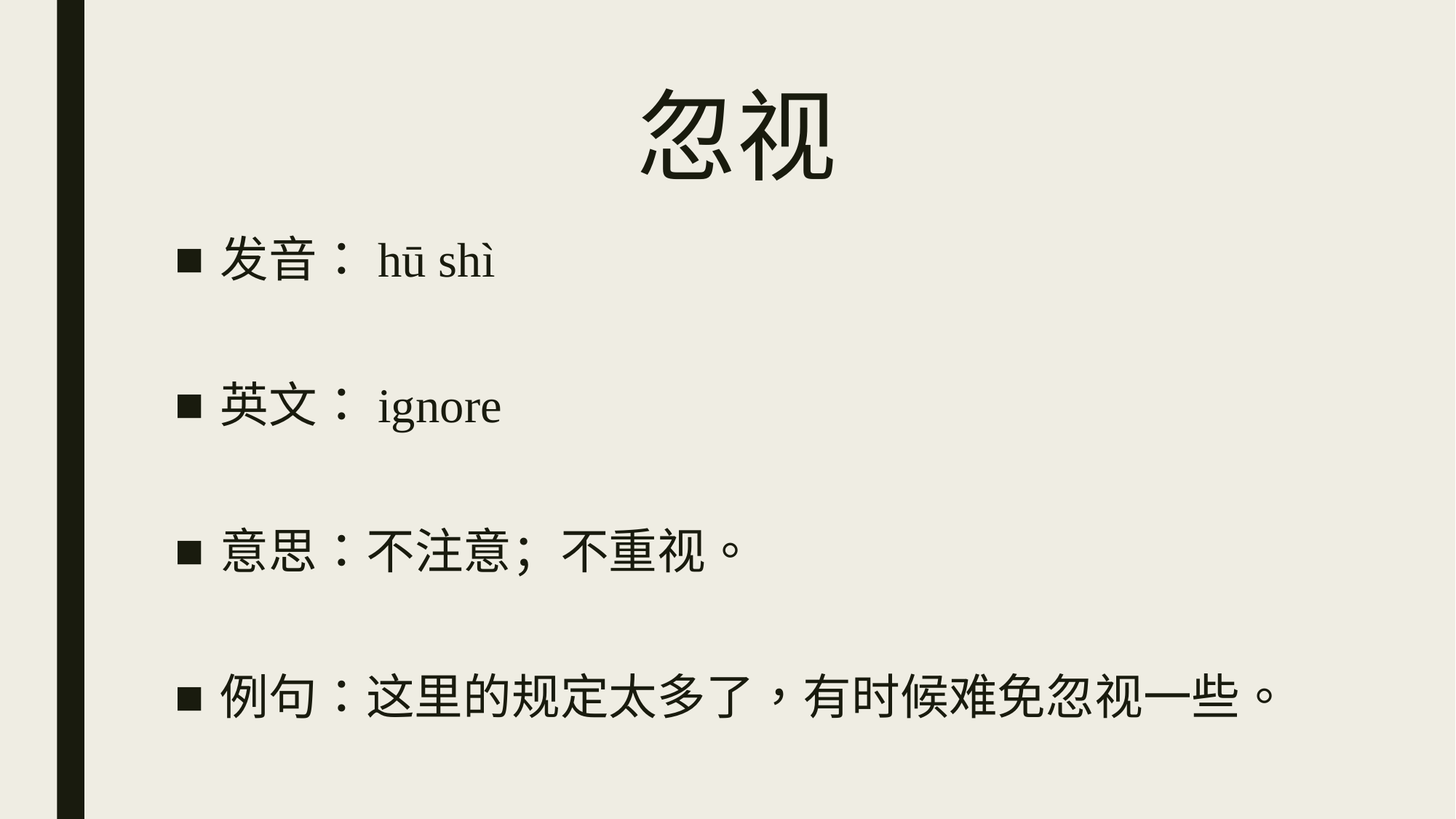

# 忽视
发音：hū shì

英文：ignore

意思：不注意；不重视。

例句：这里的规定太多了，有时候难免忽视一些。